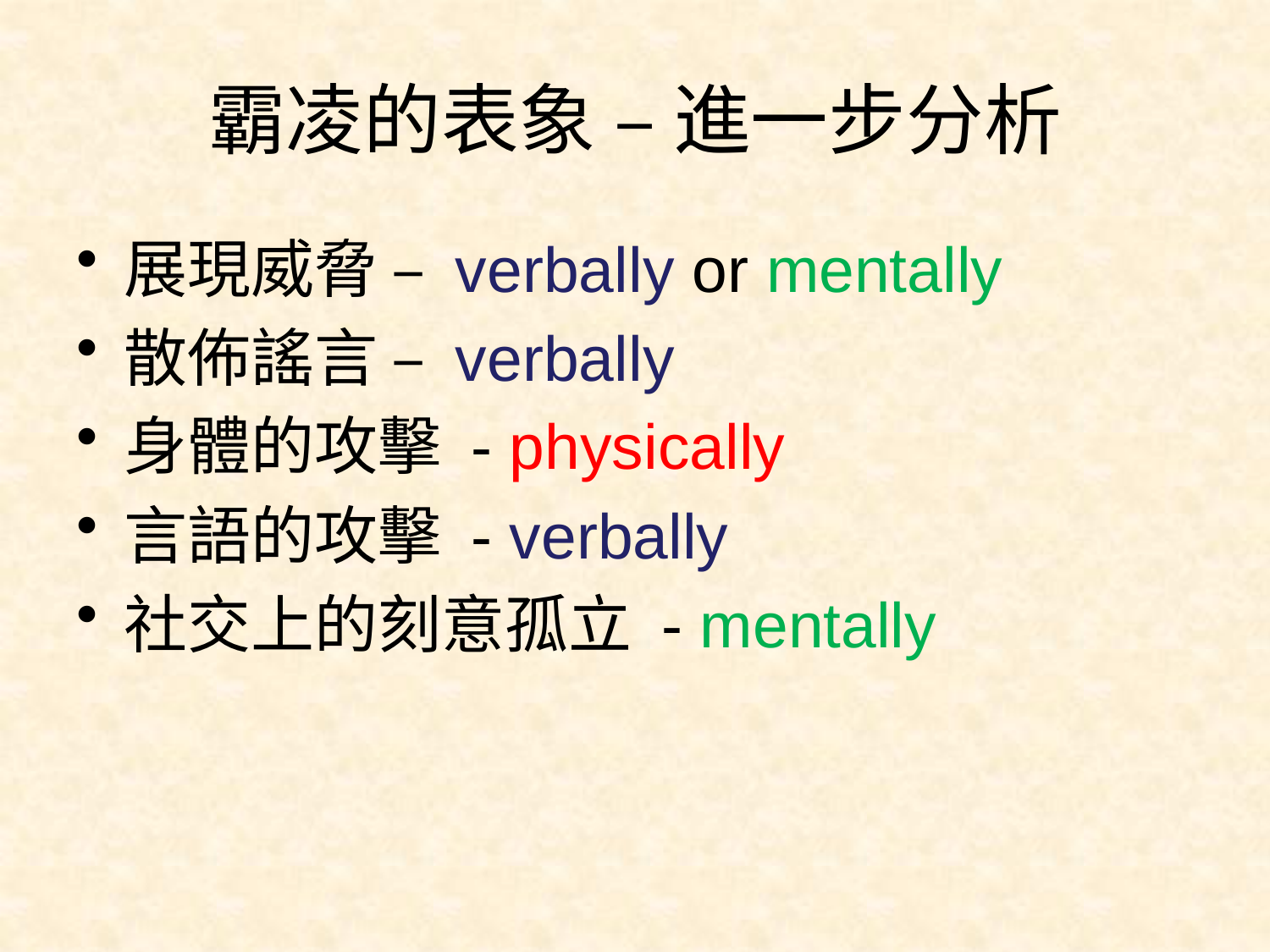

# 霸凌的表象 – 進一步分析
展現威脅 – verbally or mentally
散佈謠言 – verbally
身體的攻擊 - physically
言語的攻擊 - verbally
社交上的刻意孤立 - mentally